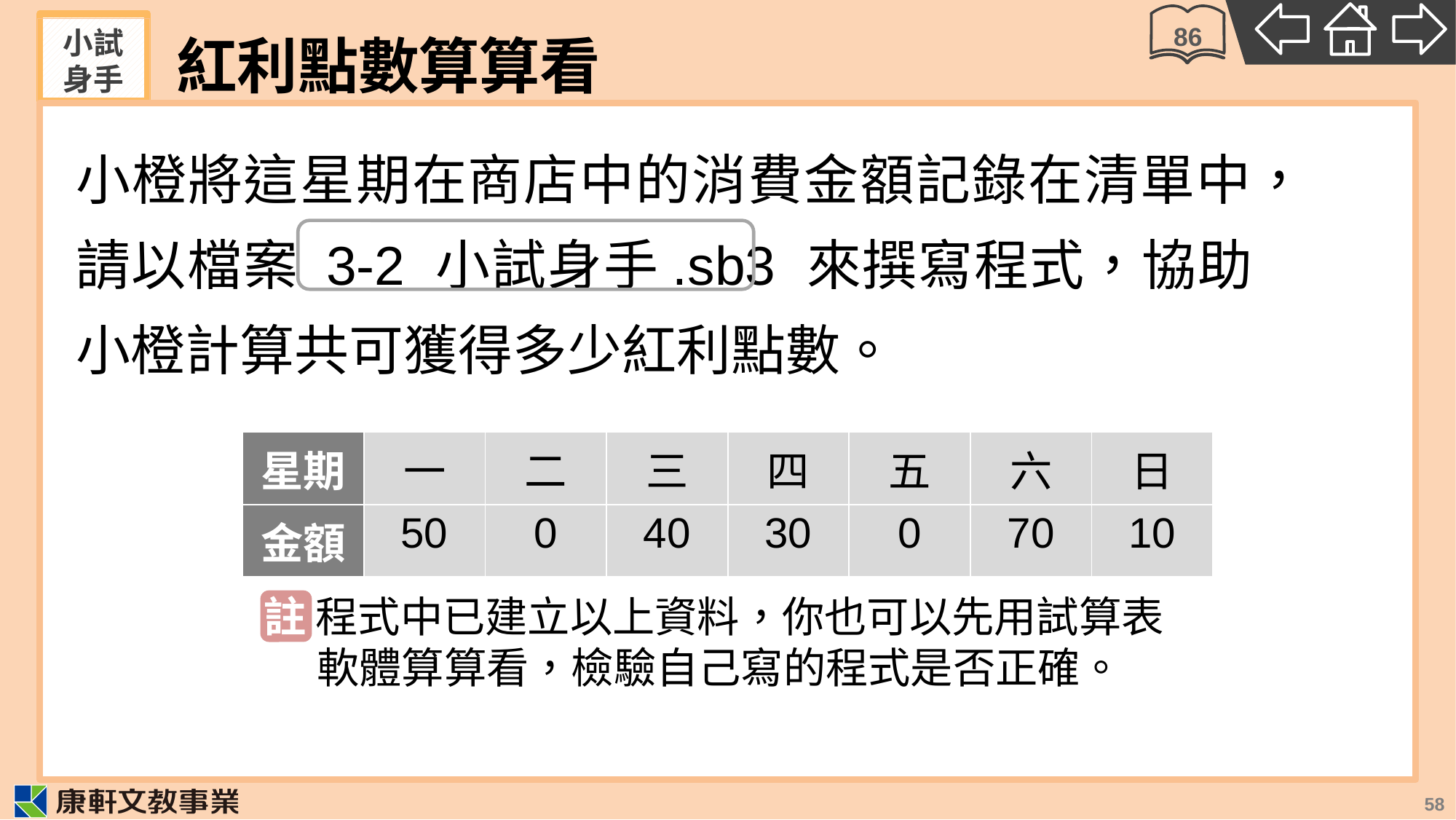

86
# 紅利點數算算看
小橙將這星期在商店中的消費金額記錄在清單中，請以檔案 3-2 小試身手.sb3 來撰寫程式，協助小橙計算共可獲得多少紅利點數。

| 星期 | 一 | 二 | 三 | 四 | 五 | 六 | 日 |
| --- | --- | --- | --- | --- | --- | --- | --- |
| 金額 | 50 | 0 | 40 | 30 | 0 | 70 | 10 |
註 程式中已建立以上資料，你也可以先用試算表軟體算算看，檢驗自己寫的程式是否正確。

58